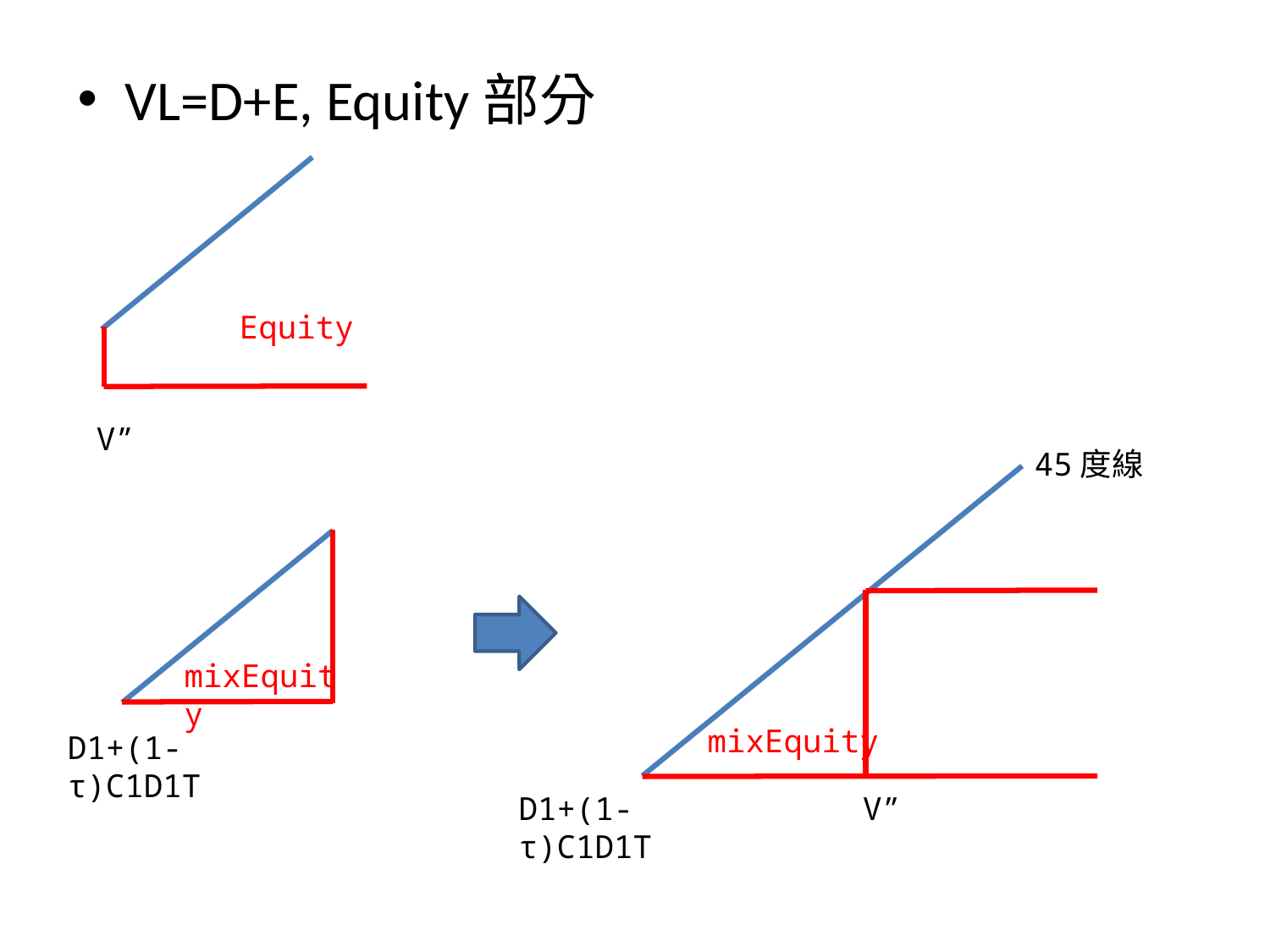

VL=D+E, Equity部分
Equity
V”
45度線
mixEquity
mixEquity
D1+(1-τ)C1D1T

D1+(1-τ)C1D1T
V”